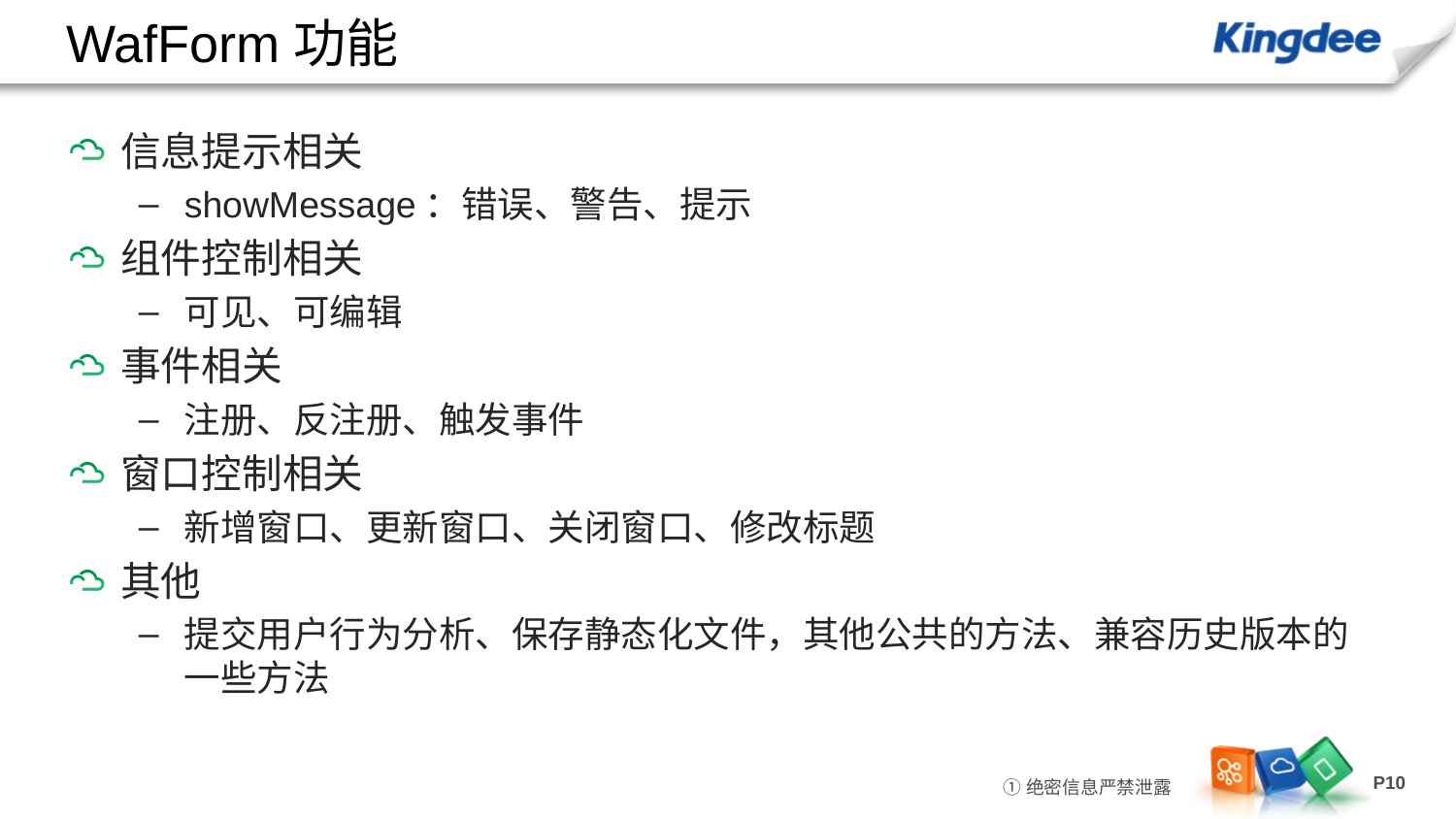

# WafForm功能
信息提示相关
showMessage：错误、警告、提示
组件控制相关
可见、可编辑
事件相关
注册、反注册、触发事件
窗口控制相关
新增窗口、更新窗口、关闭窗口、修改标题
其他
提交用户行为分析、保存静态化文件，其他公共的方法、兼容历史版本的一些方法